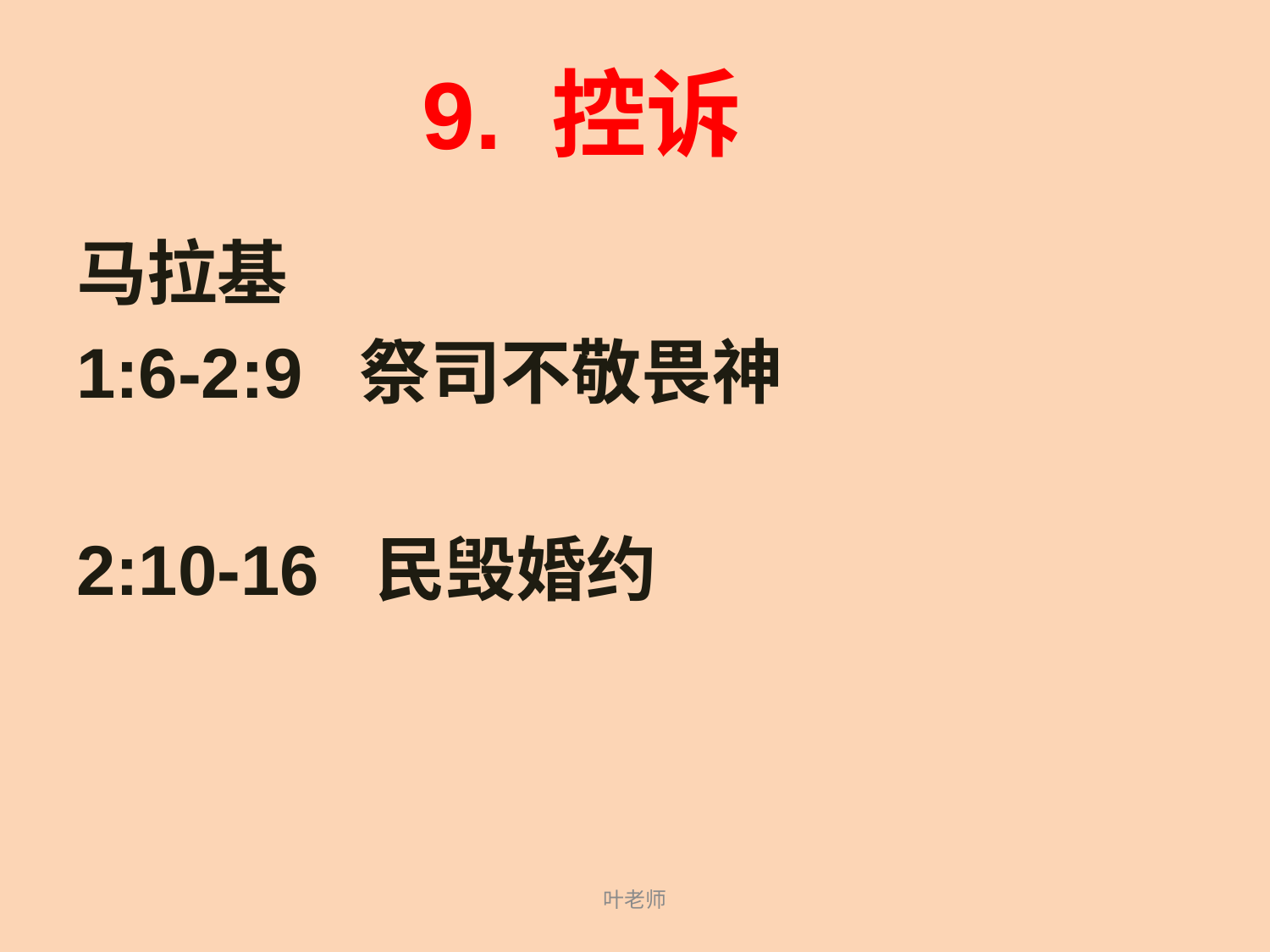

# 9. 控诉
马拉基
1:6-2:9  祭司不敬畏神

2:10-16  民毁婚约

叶老师